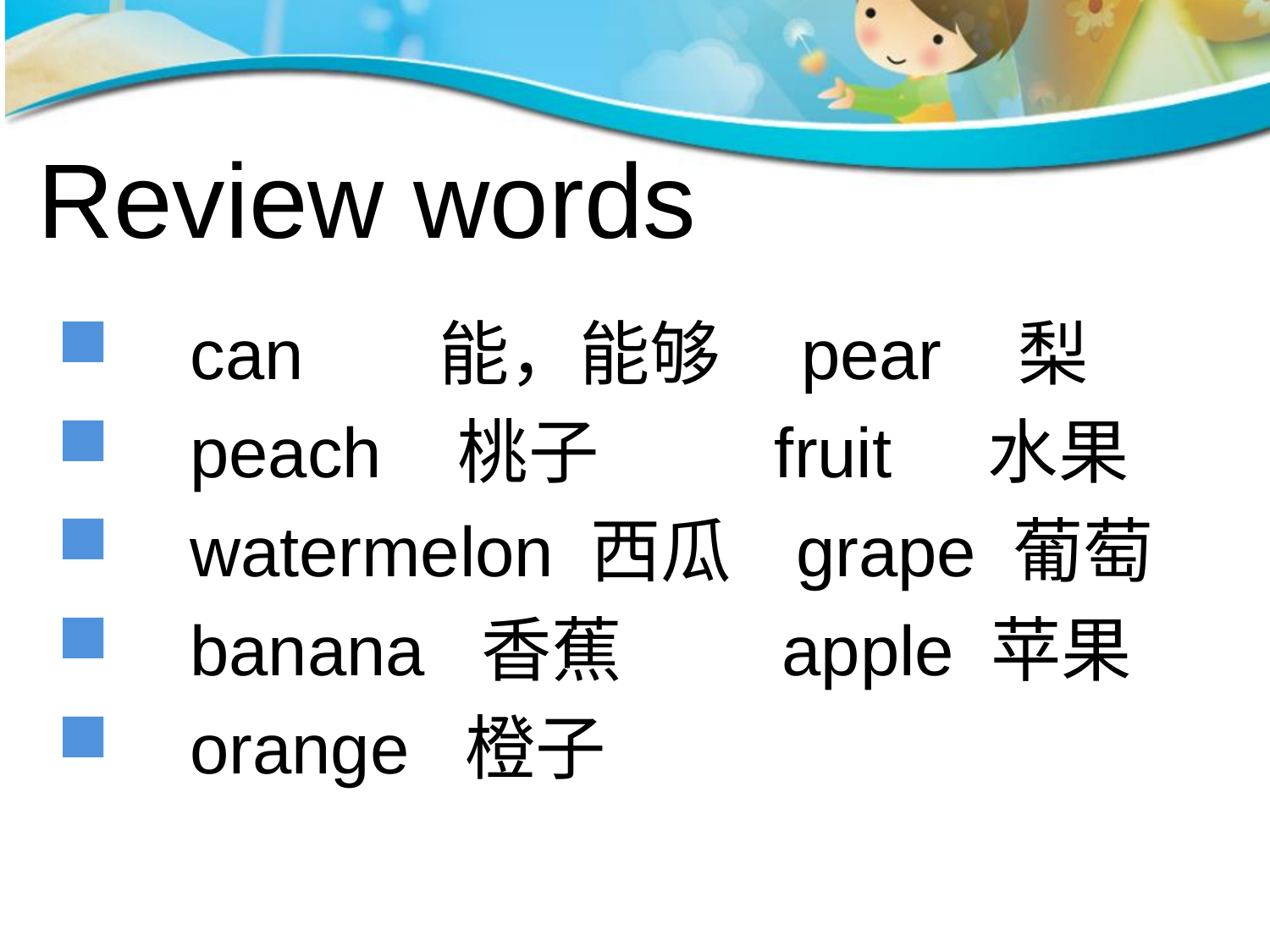

Review words

    can      能，能够    pear   梨
    peach   桃子          fruit    水果
    watermelon 西瓜   grape 葡萄
    banana  香蕉         apple 苹果
    orange  橙子